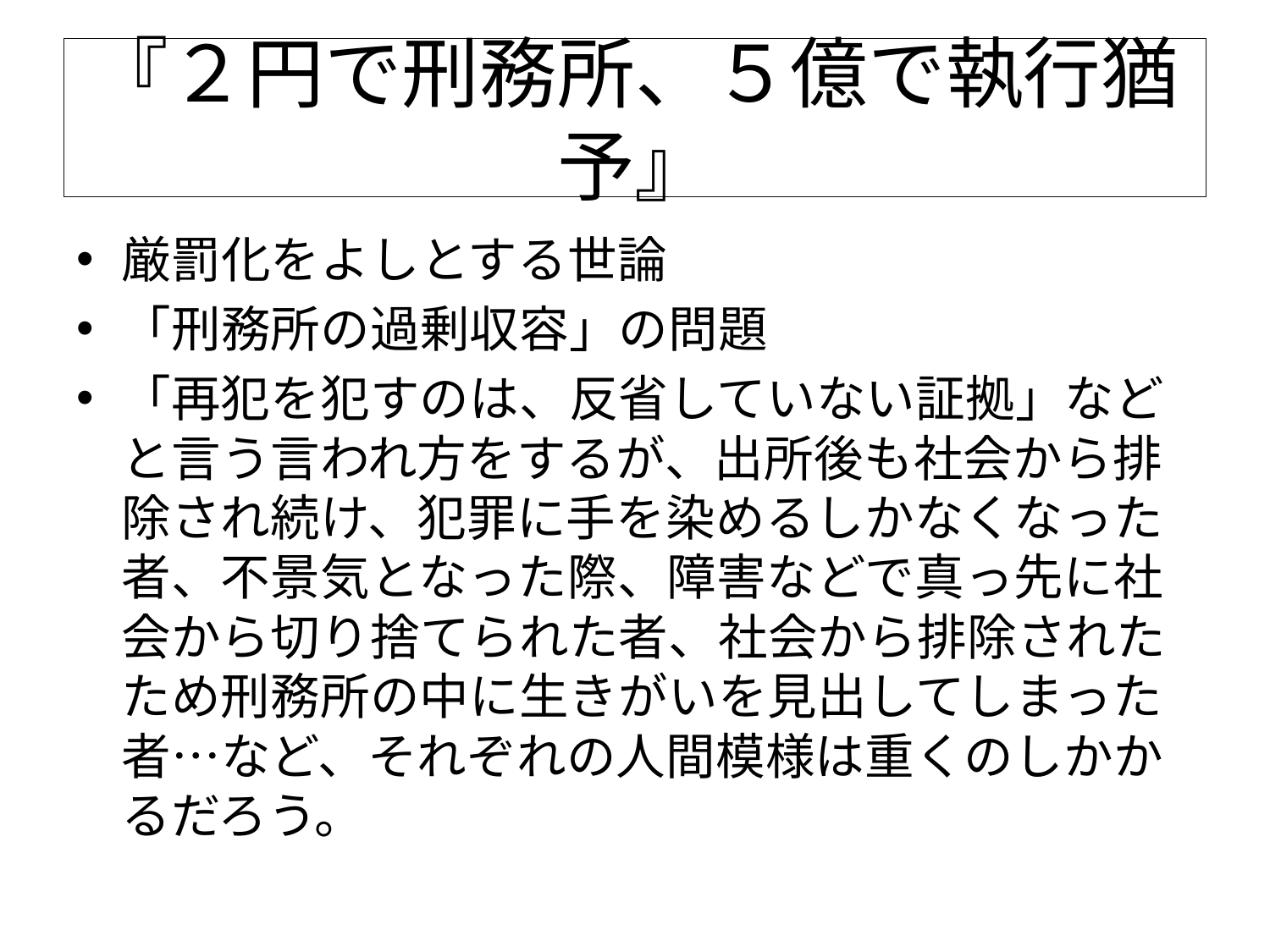

# 『２円で刑務所、５億で執行猶予』
厳罰化をよしとする世論
「刑務所の過剰収容」の問題
「再犯を犯すのは、反省していない証拠」などと言う言われ方をするが、出所後も社会から排除され続け、犯罪に手を染めるしかなくなった者、不景気となった際、障害などで真っ先に社会から切り捨てられた者、社会から排除されたため刑務所の中に生きがいを見出してしまった者…など、それぞれの人間模様は重くのしかかるだろう。